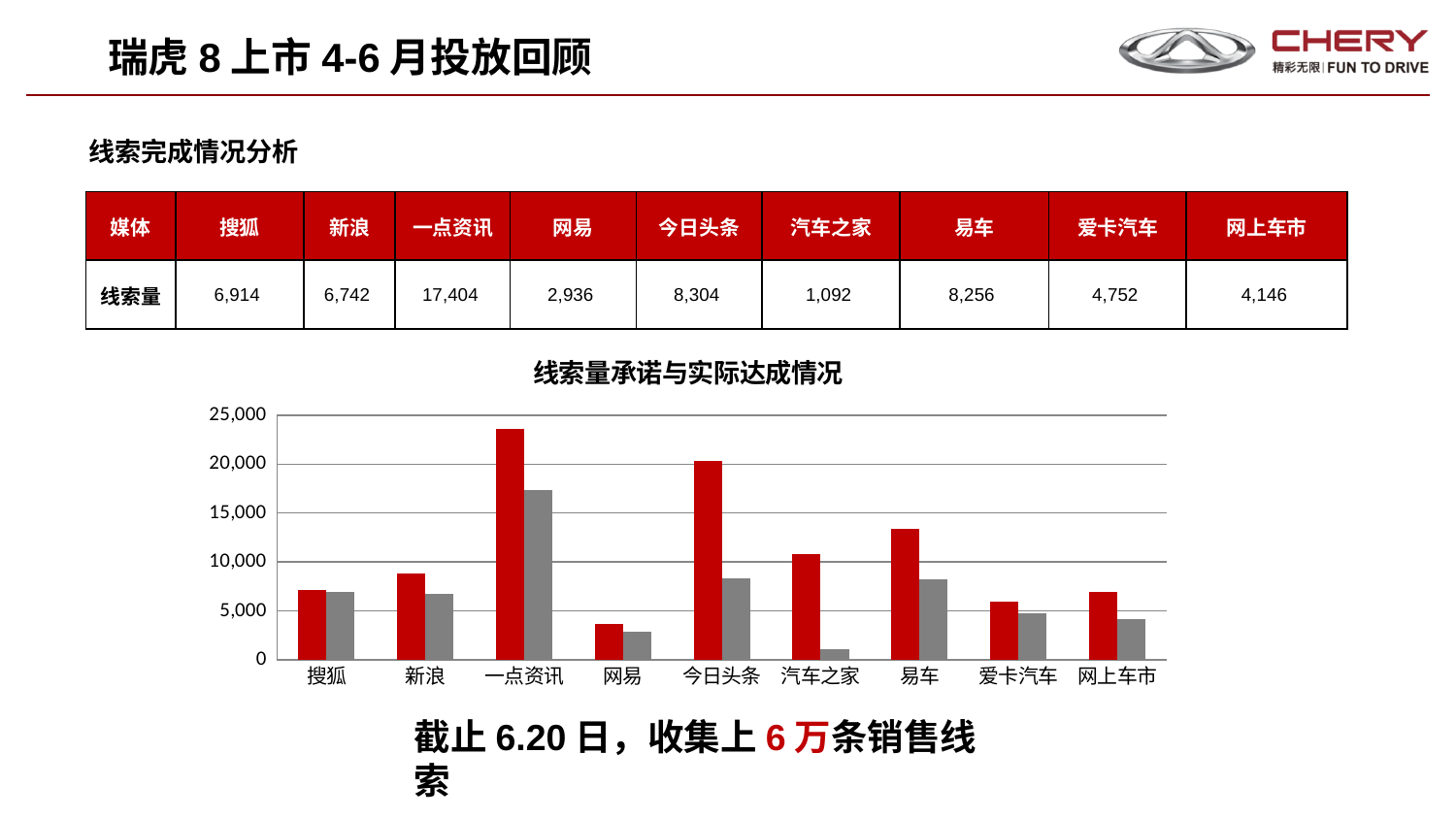

瑞虎8上市4-6月投放回顾
线索完成情况分析
| 媒体 | 搜狐 | 新浪 | 一点资讯 | 网易 | 今日头条 | 汽车之家 | 易车 | 爱卡汽车 | 网上车市 |
| --- | --- | --- | --- | --- | --- | --- | --- | --- | --- |
| 线索量 | 6,914 | 6,742 | 17,404 | 2,936 | 8,304 | 1,092 | 8,256 | 4,752 | 4,146 |

### Chart: 线索量承诺与实际达成情况

| Category | 承诺 | 已完成 |
|---|---|---|
| 搜狐 | 7200.0 | 6914.0 |
| 新浪 | 8875.0 | 6742.0 |
| 一点资讯 | 23600.0 | 17404.0 |
| 网易 | 3666.666666666651 | 2936.0 |
| 今日头条 | 20379.0 | 8304.0 |
| 汽车之家 | 10830.0 | 1092.0 |
| 易车 | 13420.0 | 8256.0 |
| 爱卡汽车 | 6000.0 | 4752.0 |
| 网上车市 | 7000.0 | 4146.0 |
截止6.20日，收集上6万条销售线索